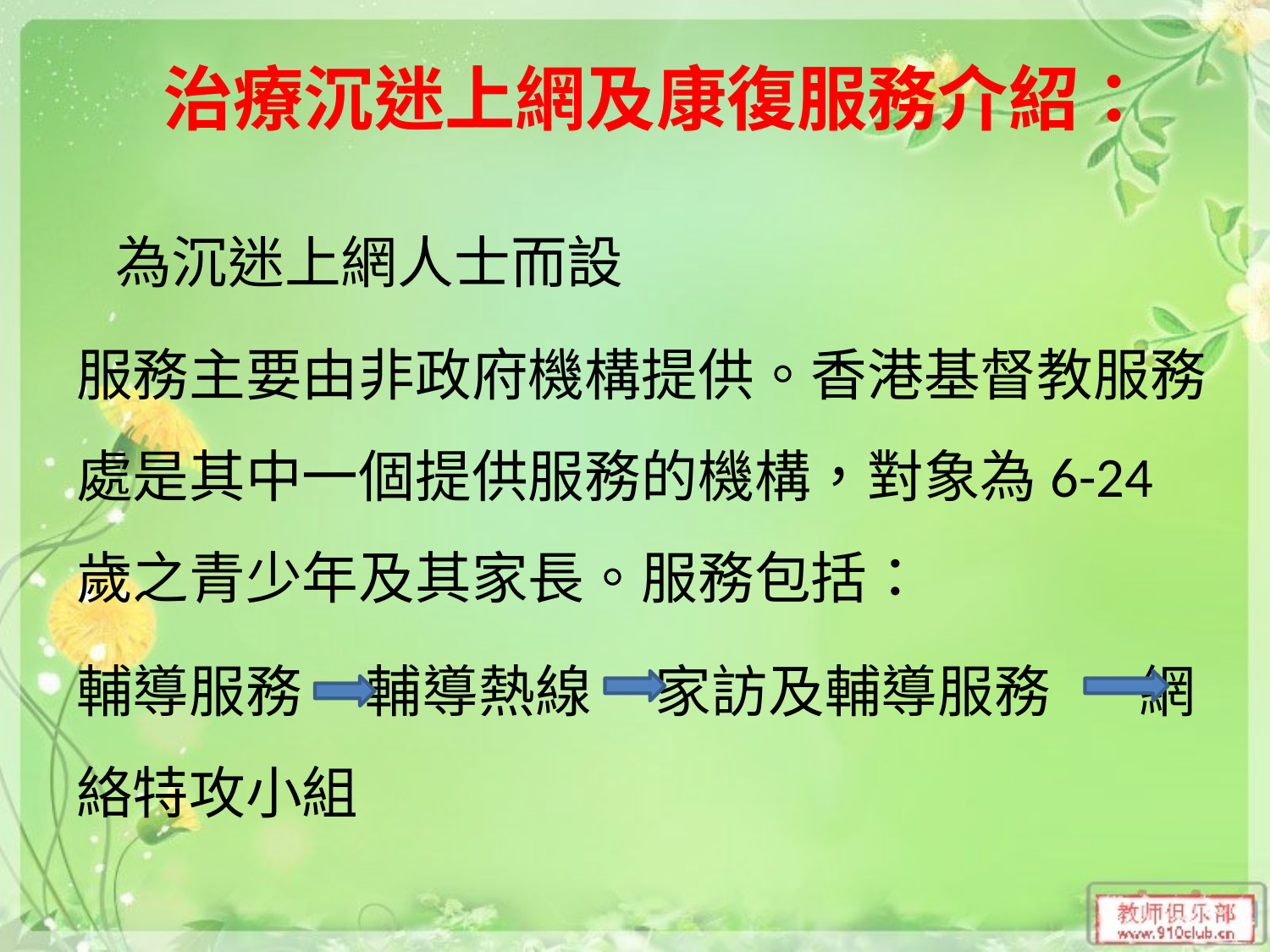

治療沉迷上網及康復服務介紹：
  為沉迷上網人士而設
服務主要由非政府機構提供。香港基督教服務處是其中一個提供服務的機構，對象為6-24歲之青少年及其家長。服務包括：
輔導服務     輔導熱線     家訪及輔導服務       網絡特攻小組